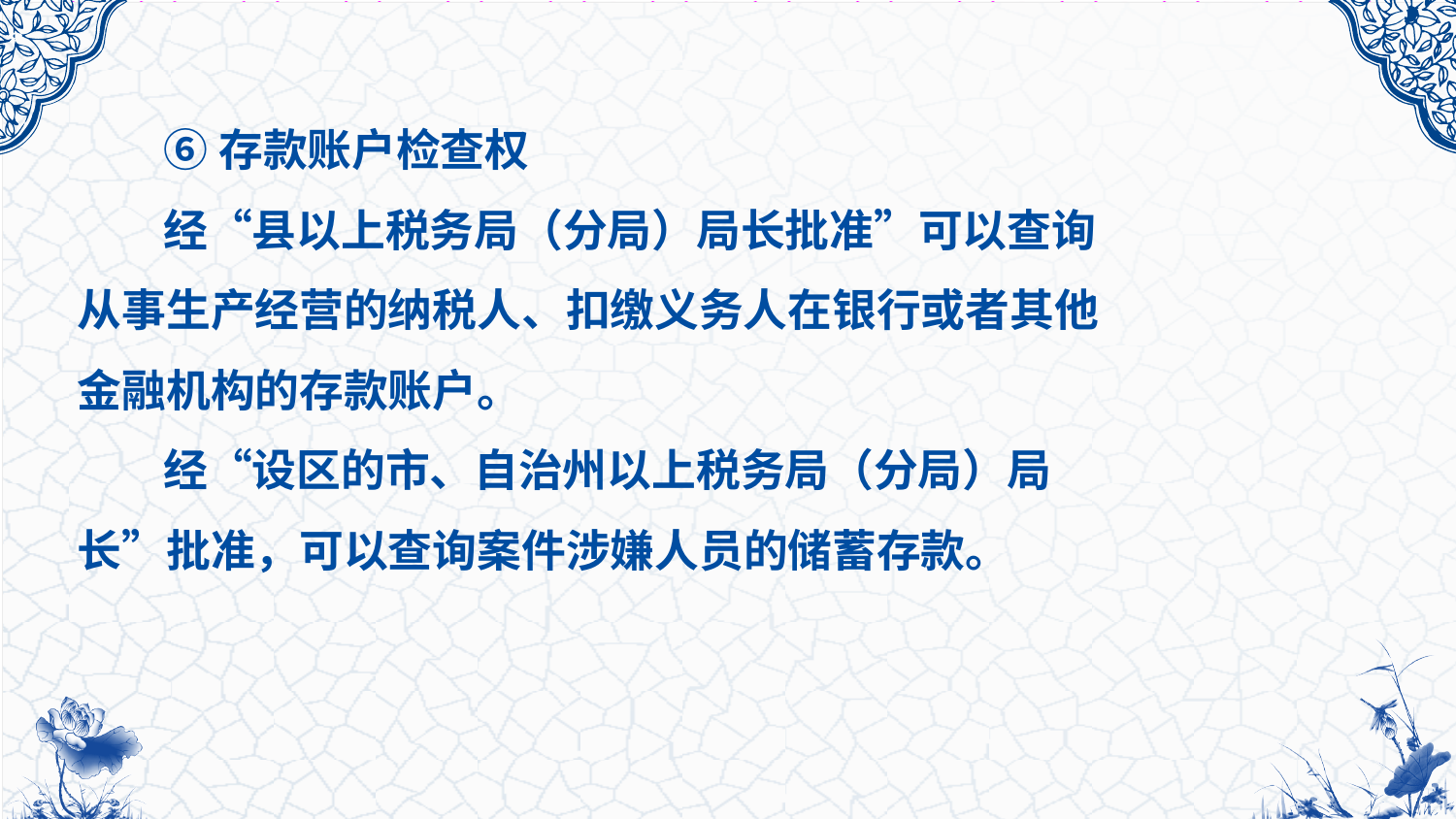

⑥存款账户检查权
经“县以上税务局（分局）局长批准”可以查询从事生产经营的纳税人、扣缴义务人在银行或者其他金融机构的存款账户。
经“设区的市、自治州以上税务局（分局）局长”批准，可以查询案件涉嫌人员的储蓄存款。